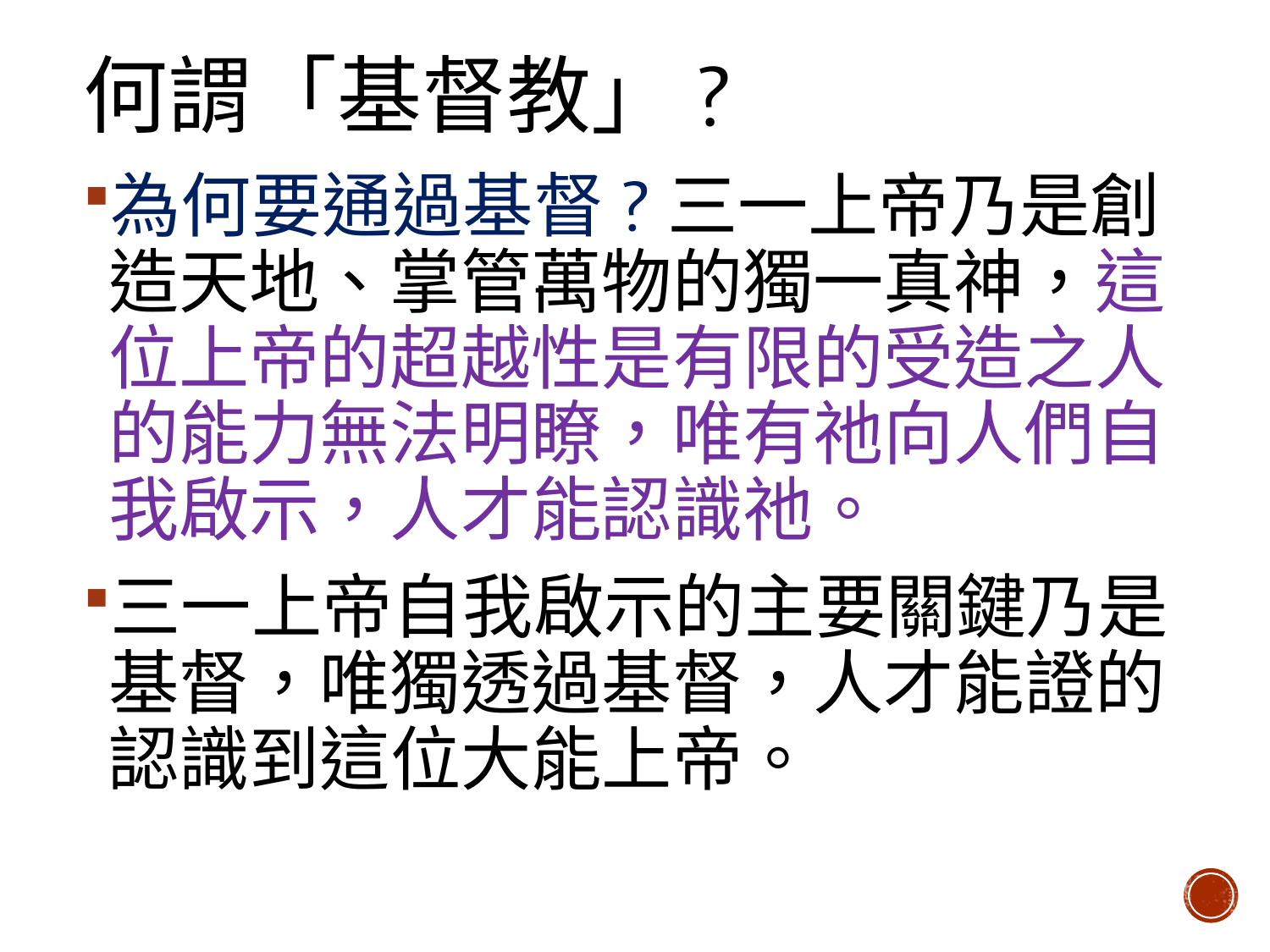

# 何謂「基督教」?
為何要通過基督?三一上帝乃是創造天地、掌管萬物的獨一真神，這位上帝的超越性是有限的受造之人的能力無法明瞭，唯有祂向人們自我啟示，人才能認識祂。
三一上帝自我啟示的主要關鍵乃是基督，唯獨透過基督，人才能證的認識到這位大能上帝。